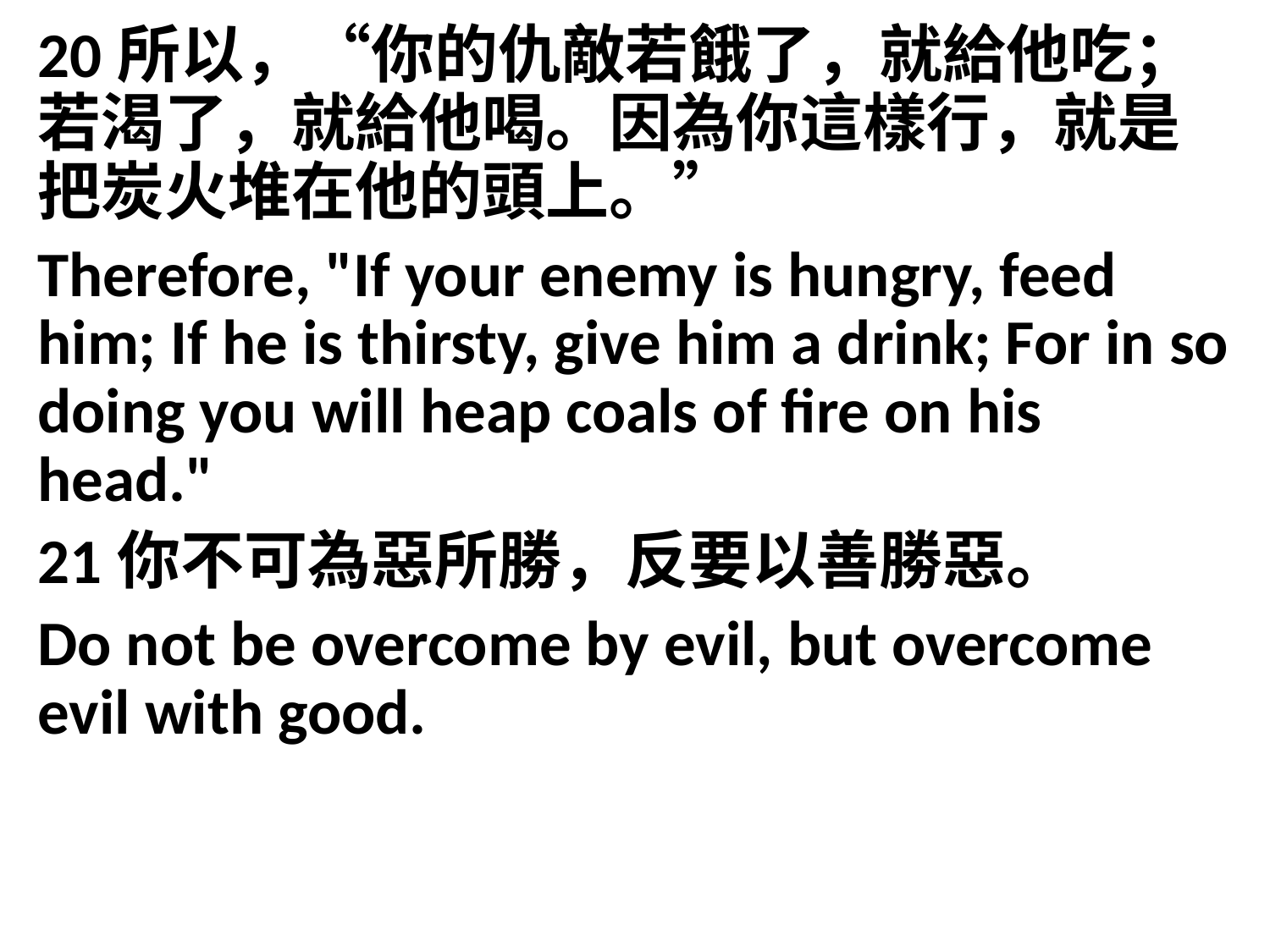

20所以，“你的仇敵若餓了，就給他吃；若渴了，就給他喝。因為你這樣行，就是把炭火堆在他的頭上。”
Therefore, "If your enemy is hungry, feed him; If he is thirsty, give him a drink; For in so doing you will heap coals of fire on his head."
21你不可為惡所勝，反要以善勝惡。
Do not be overcome by evil, but overcome evil with good.